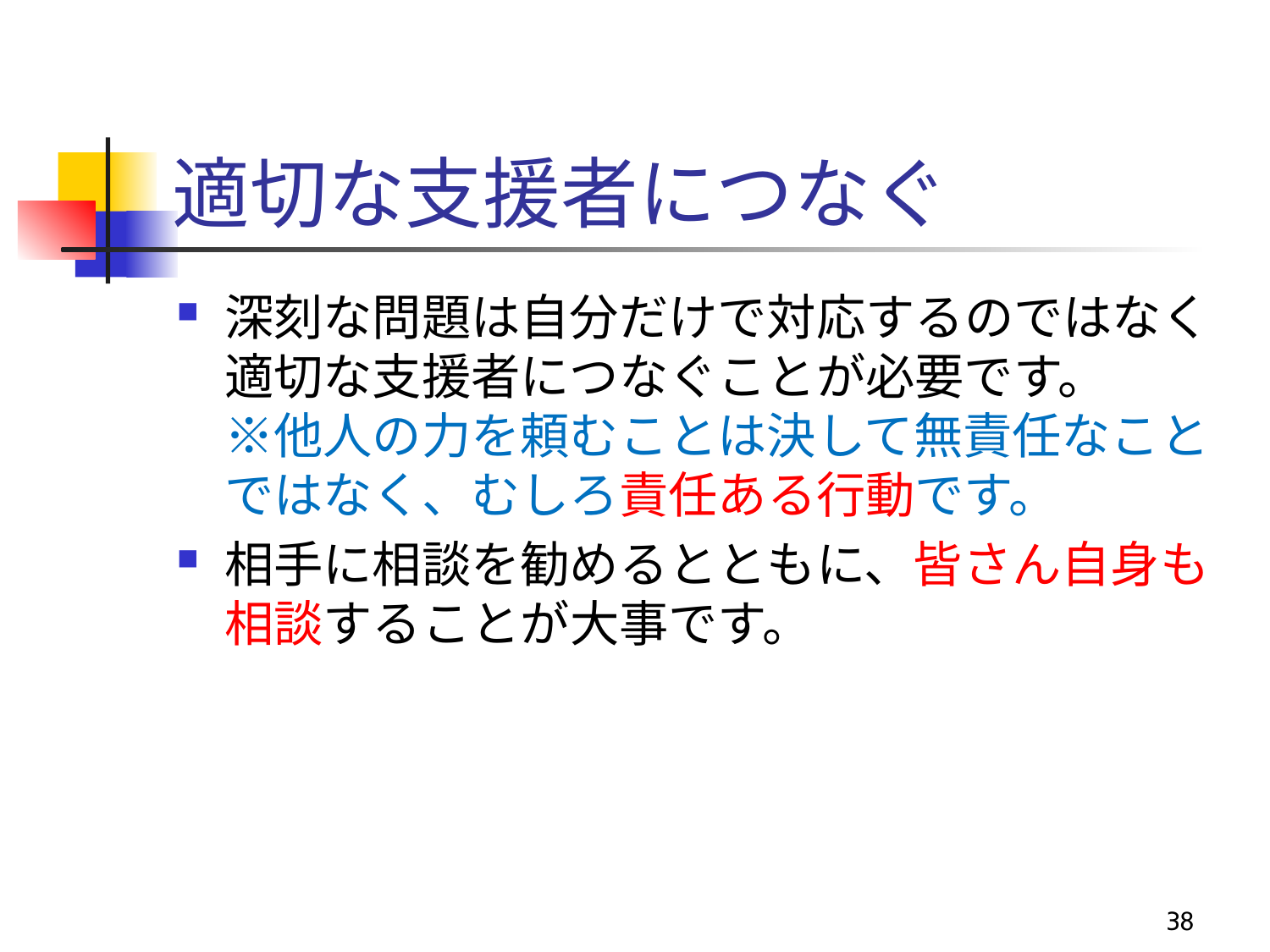

# 適切な支援者につなぐ
深刻な問題は自分だけで対応するのではなく適切な支援者につなぐことが必要です。
※他人の力を頼むことは決して無責任なことではなく、むしろ責任ある行動です。
相手に相談を勧めるとともに、皆さん自身も相談することが大事です。
38